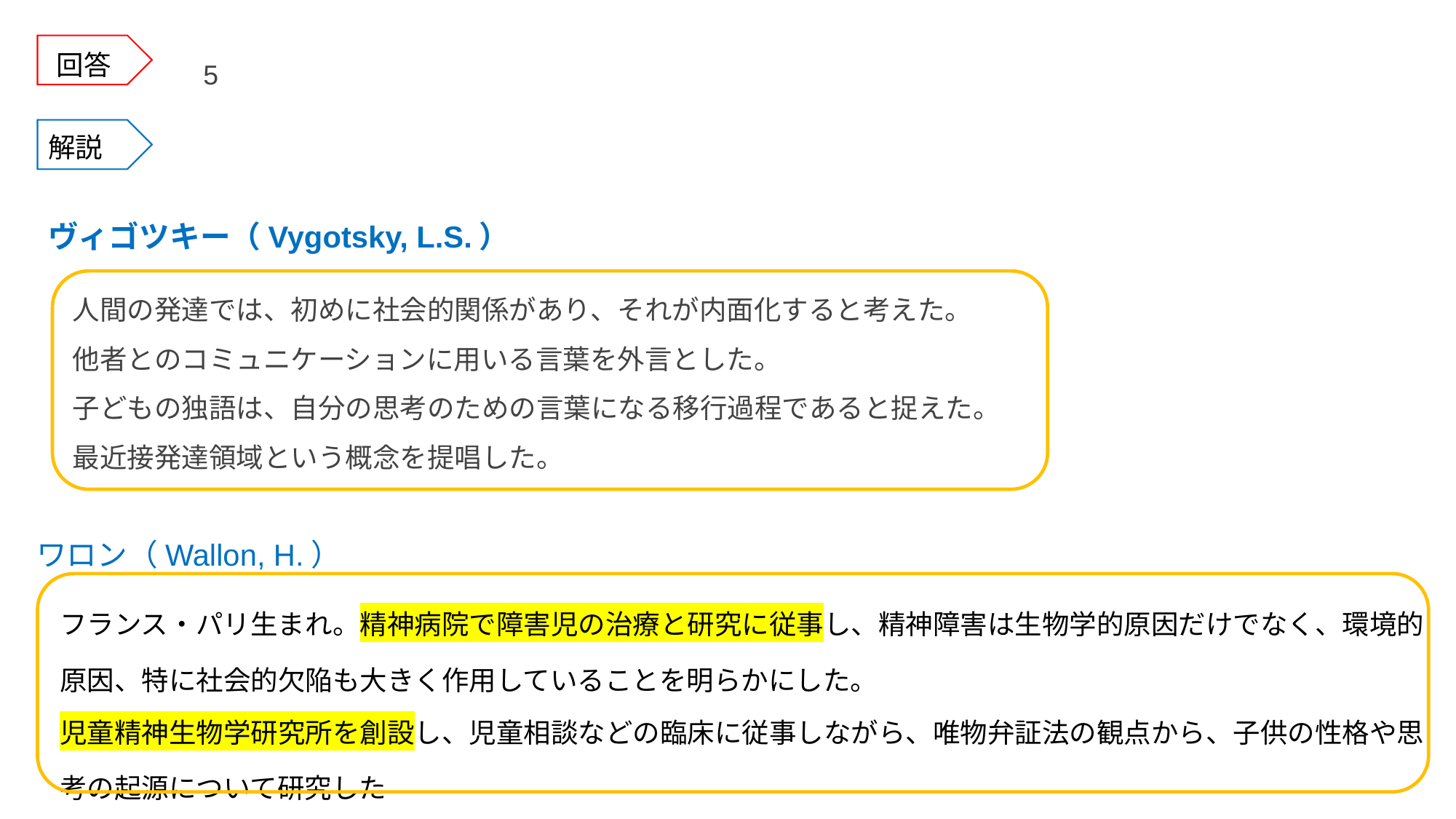

回答
5

解説
ヴィゴツキー（Vygotsky, L.S.）

人間の発達では、初めに社会的関係があり、それが内面化すると考えた。
他者とのコミュニケーションに用いる言葉を外言とした。
子どもの独語は、自分の思考のための言葉になる移行過程であると捉えた。
最近接発達領域という概念を提唱した。
ワロン（Wallon, H.）

フランス・パリ生まれ。精神病院で障害児の治療と研究に従事し、精神障害は生物学的原因だけでなく、環境的原因、特に社会的欠陥も大きく作用していることを明らかにした。
児童精神生物学研究所を創設し、児童相談などの臨床に従事しながら、唯物弁証法の観点から、子供の性格や思考の起源について研究した